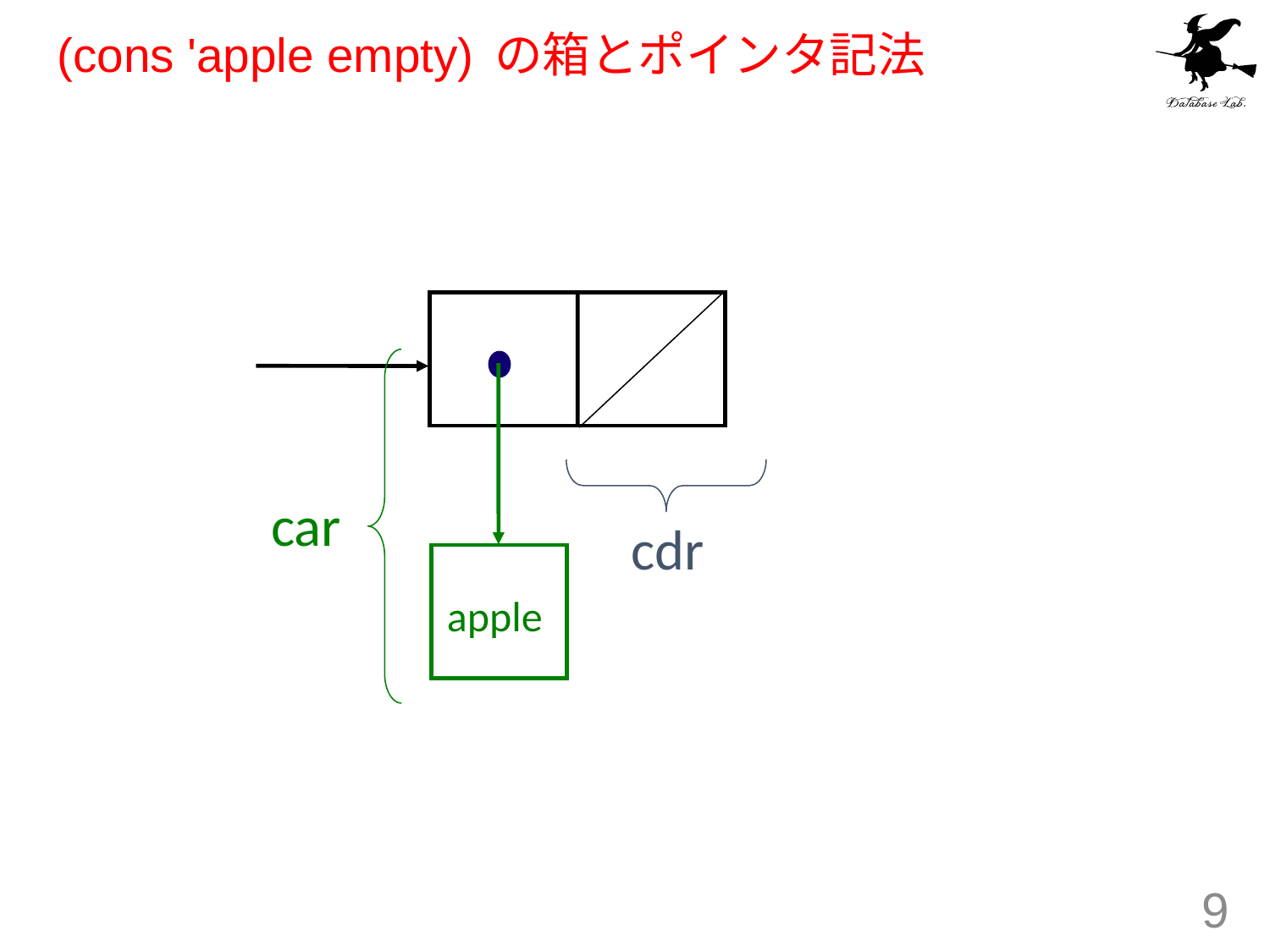

# (cons 'apple empty) の箱とポインタ記法

car
cdr

apple
9